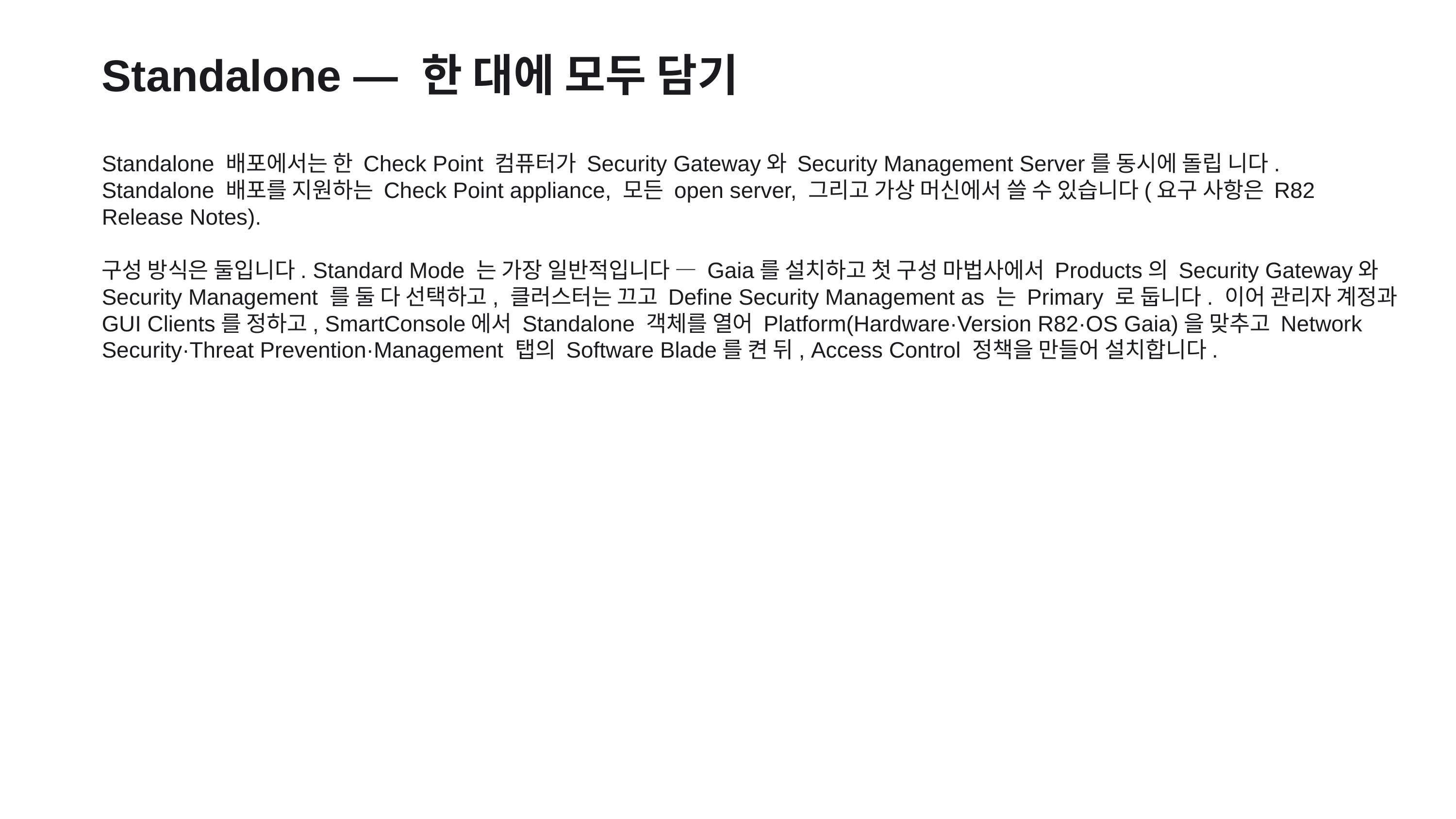

Standalone — 한 대에 모두 담기
Standalone 배포에서는 한 Check Point 컴퓨터가 Security Gateway와 Security Management Server를 동시에 돌립 니다. Standalone 배포를 지원하는 Check Point appliance, 모든 open server, 그리고 가상 머신에서 쓸 수 있습니다(요구 사항은 R82 Release Notes).

구성 방식은 둘입니다. Standard Mode 는 가장 일반적입니다 — Gaia를 설치하고 첫 구성 마법사에서 Products의 Security Gateway와 Security Management 를 둘 다 선택하고, 클러스터는 끄고 Define Security Management as 는 Primary 로 둡니다. 이어 관리자 계정과 GUI Clients를 정하고, SmartConsole에서 Standalone 객체를 열어 Platform(Hardware·Version R82·OS Gaia)을 맞추고 Network Security·Threat Prevention·Management 탭의 Software Blade를 켠 뒤, Access Control 정책을 만들어 설치합니다.